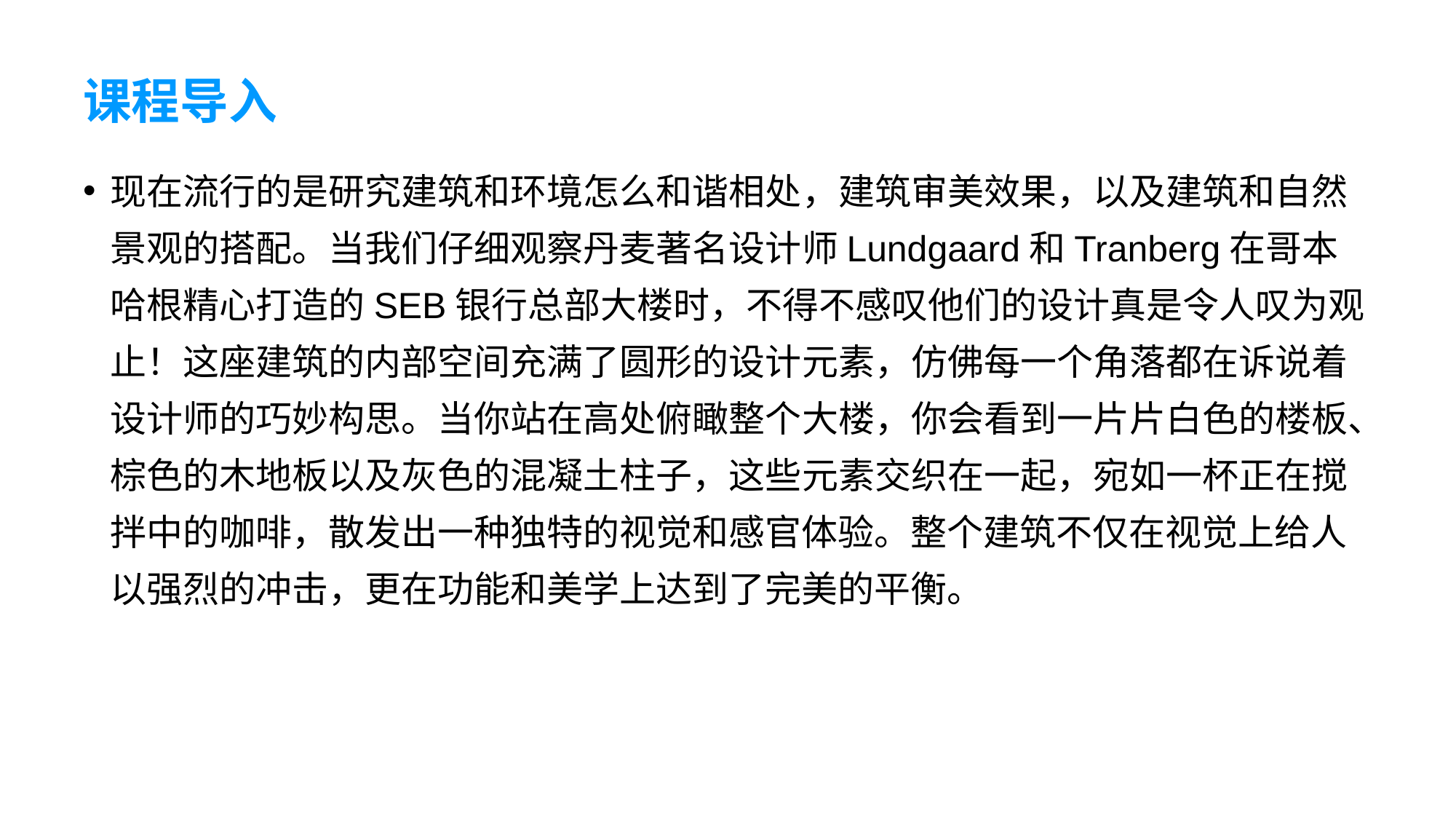

# 课程导入
现在流行的是研究建筑和环境怎么和谐相处，建筑审美效果，以及建筑和自然景观的搭配。当我们仔细观察丹麦著名设计师Lundgaard和Tranberg在哥本哈根精心打造的SEB银行总部大楼时，不得不感叹他们的设计真是令人叹为观止！这座建筑的内部空间充满了圆形的设计元素，仿佛每一个角落都在诉说着设计师的巧妙构思。当你站在高处俯瞰整个大楼，你会看到一片片白色的楼板、棕色的木地板以及灰色的混凝土柱子，这些元素交织在一起，宛如一杯正在搅拌中的咖啡，散发出一种独特的视觉和感官体验。整个建筑不仅在视觉上给人以强烈的冲击，更在功能和美学上达到了完美的平衡。